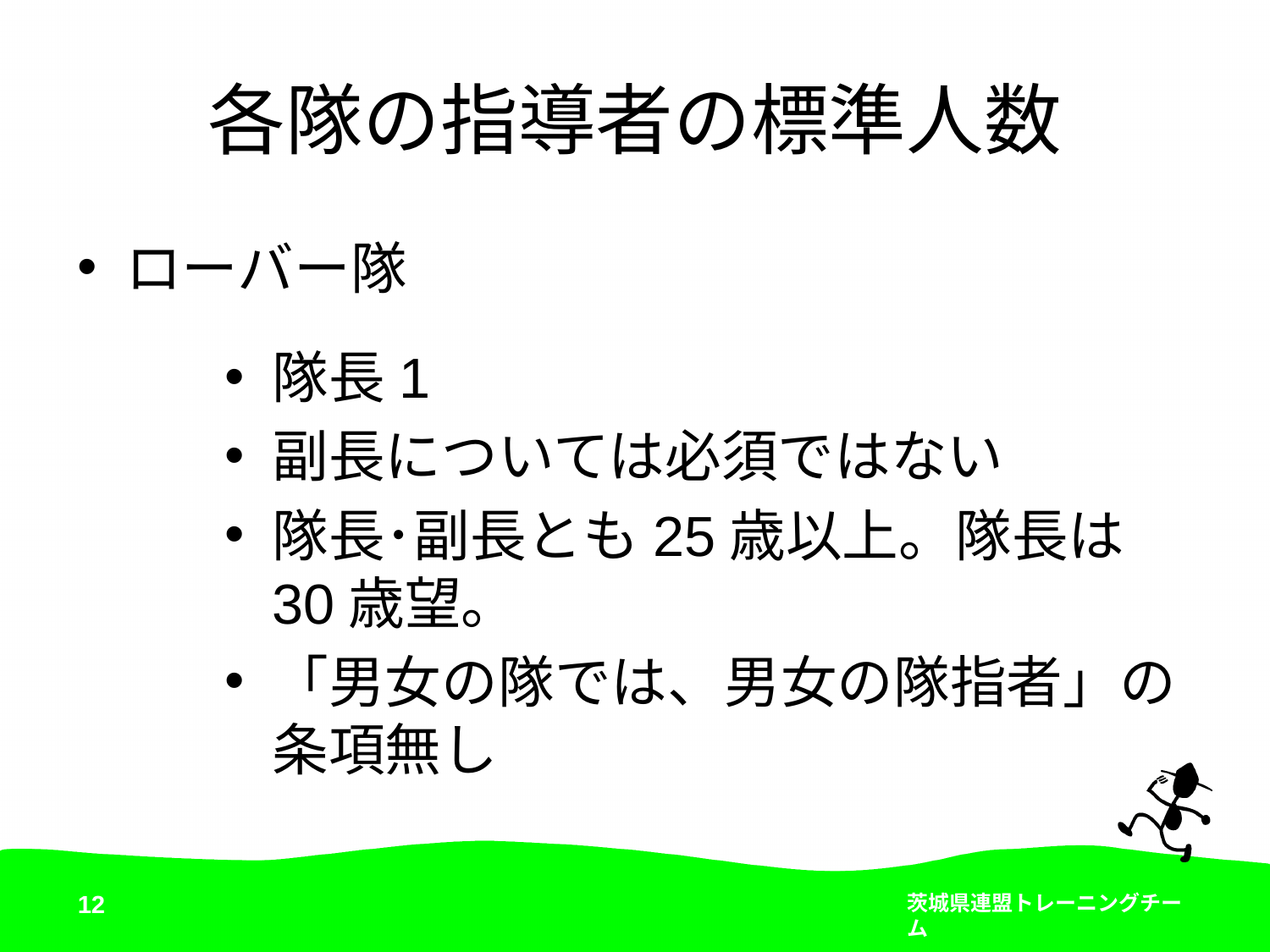

# 各隊の指導者の標準人数
ローバー隊
隊長1
副長については必須ではない
隊長･副長とも25歳以上。隊長は30歳望。
「男女の隊では、男女の隊指者」の条項無し

12
茨城県連盟トレーニングチーム